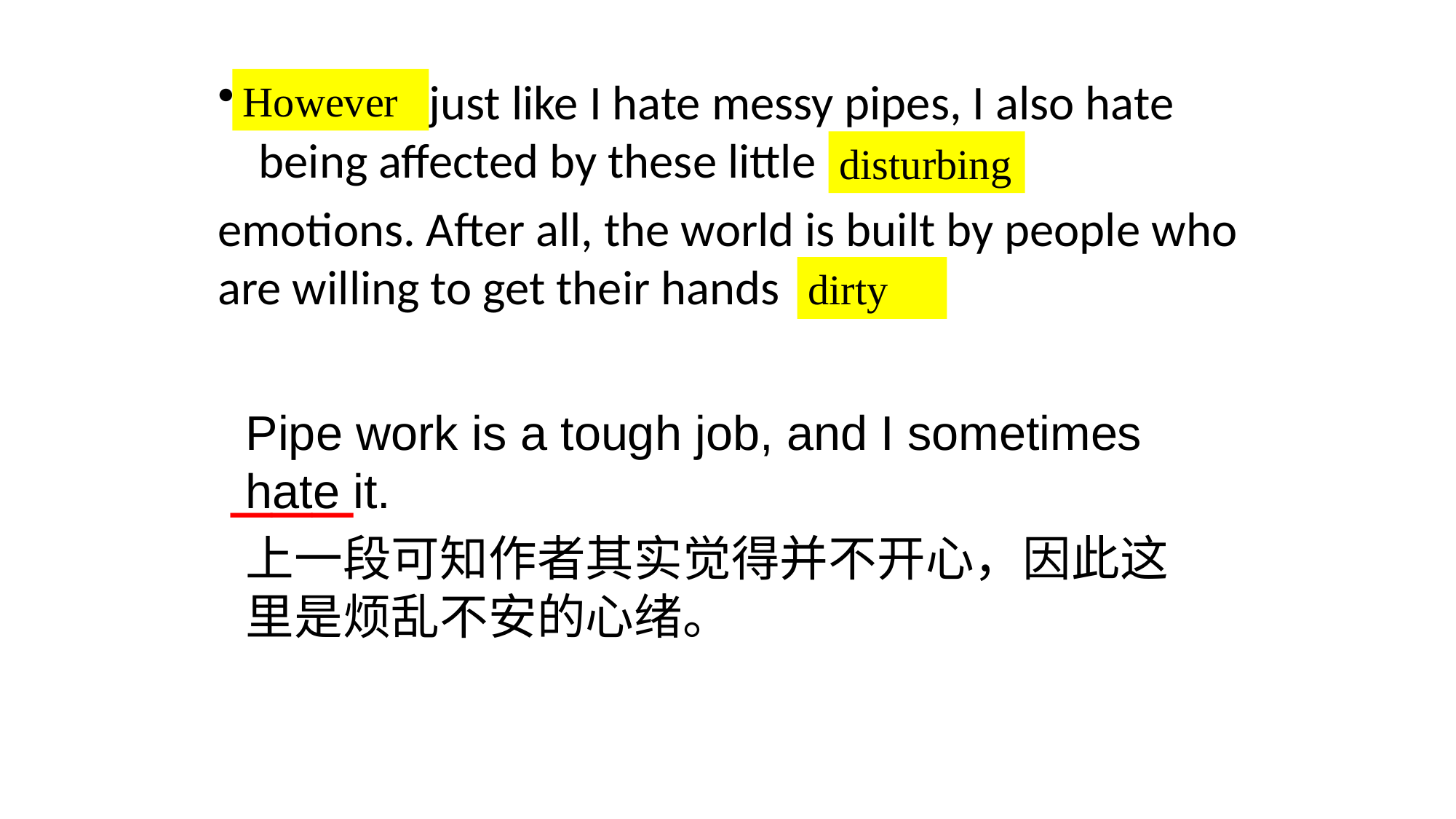

49       , just like I hate messy pipes, I also hate being affected by these little      50
emotions. After all, the world is built by people who are willing to get their hands     51    .

However
disturbing
dirty
Pipe work is a tough job, and I sometimes hate it.
上一段可知作者其实觉得并不开心，因此这里是烦乱不安的心绪。
___